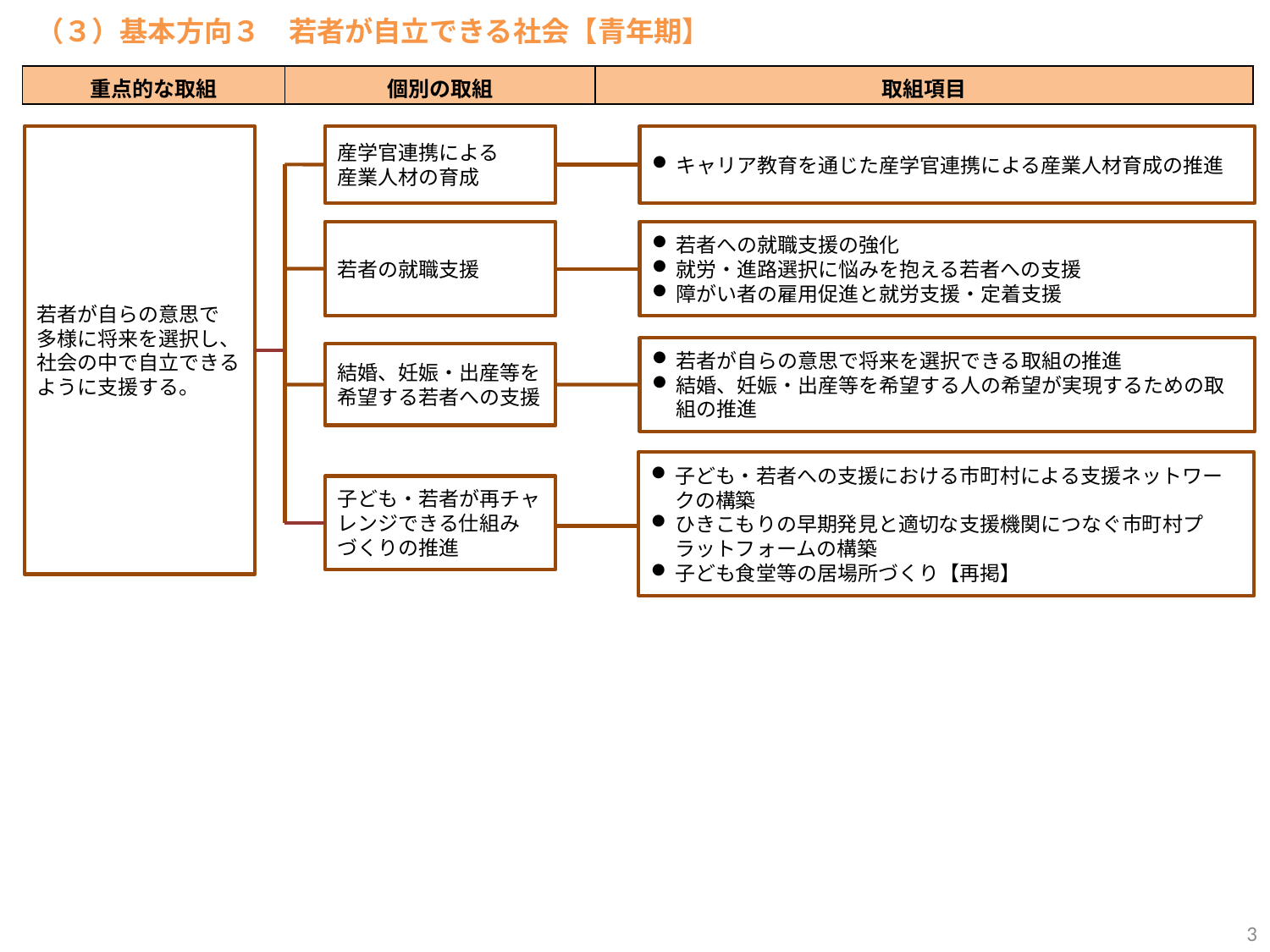

（３）基本方向３　若者が自立できる社会【青年期】
| 重点的な取組 | 個別の取組 | 取組項目 |
| --- | --- | --- |
若者が自らの意思で
多様に将来を選択し、
社会の中で自立できるように支援する。
産学官連携による
産業人材の育成
キャリア教育を通じた産学官連携による産業人材育成の推進
若者の就職支援
若者への就職支援の強化
就労・進路選択に悩みを抱える若者への支援
障がい者の雇用促進と就労支援・定着支援
若者が自らの意思で将来を選択できる取組の推進
結婚、妊娠・出産等を希望する人の希望が実現するための取組の推進
結婚、妊娠・出産等を希望する若者への支援
子ども・若者への支援における市町村による支援ネットワークの構築
ひきこもりの早期発見と適切な支援機関につなぐ市町村プラットフォームの構築
子ども食堂等の居場所づくり【再掲】
子ども・若者が再チャレンジできる仕組み
づくりの推進
3